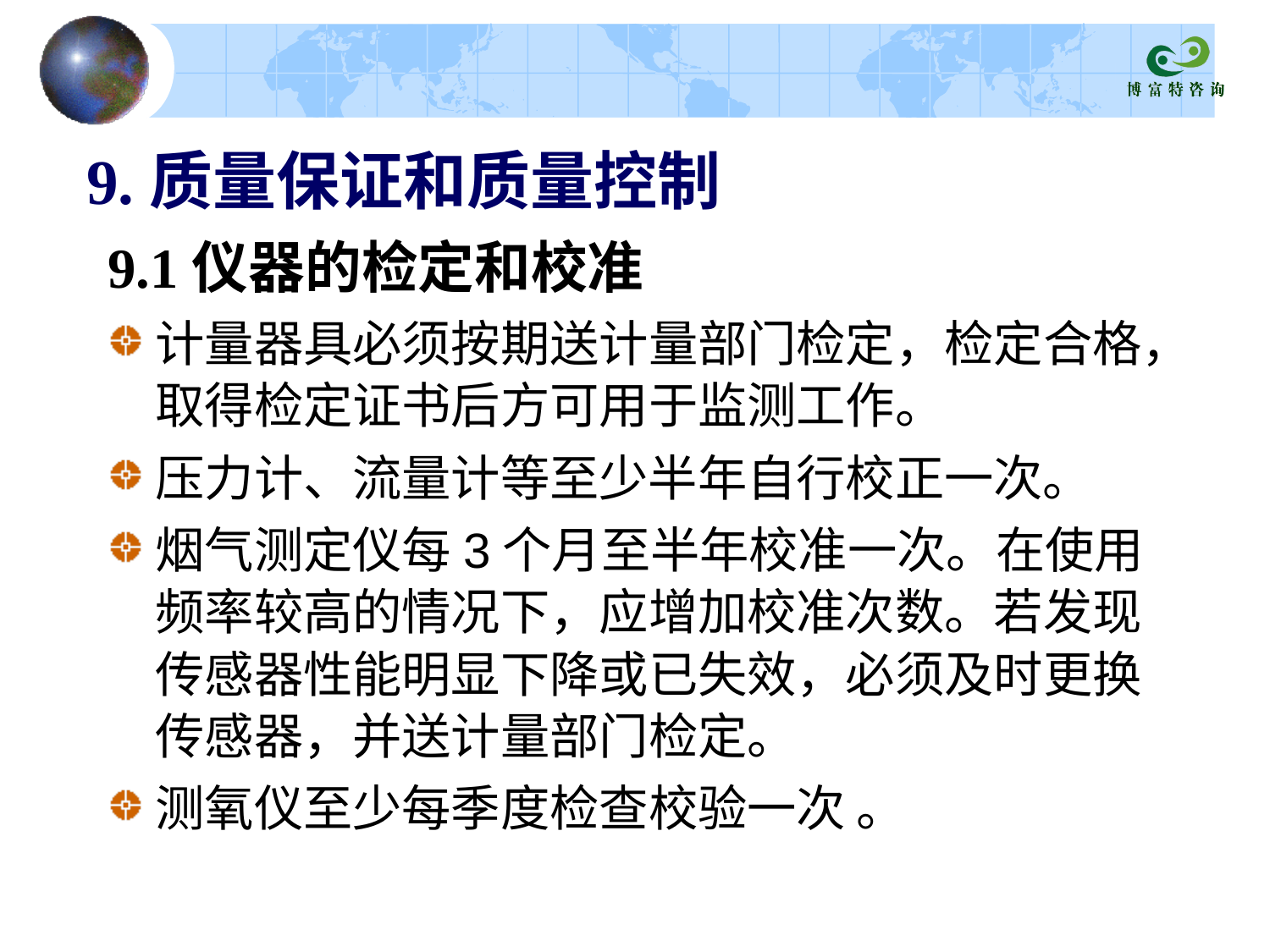

# 9.质量保证和质量控制
9.1仪器的检定和校准
计量器具必须按期送计量部门检定，检定合格，取得检定证书后方可用于监测工作。
压力计、流量计等至少半年自行校正一次。
烟气测定仪每3个月至半年校准一次。在使用频率较高的情况下，应增加校准次数。若发现传感器性能明显下降或已失效，必须及时更换传感器，并送计量部门检定。
测氧仪至少每季度检查校验一次 。